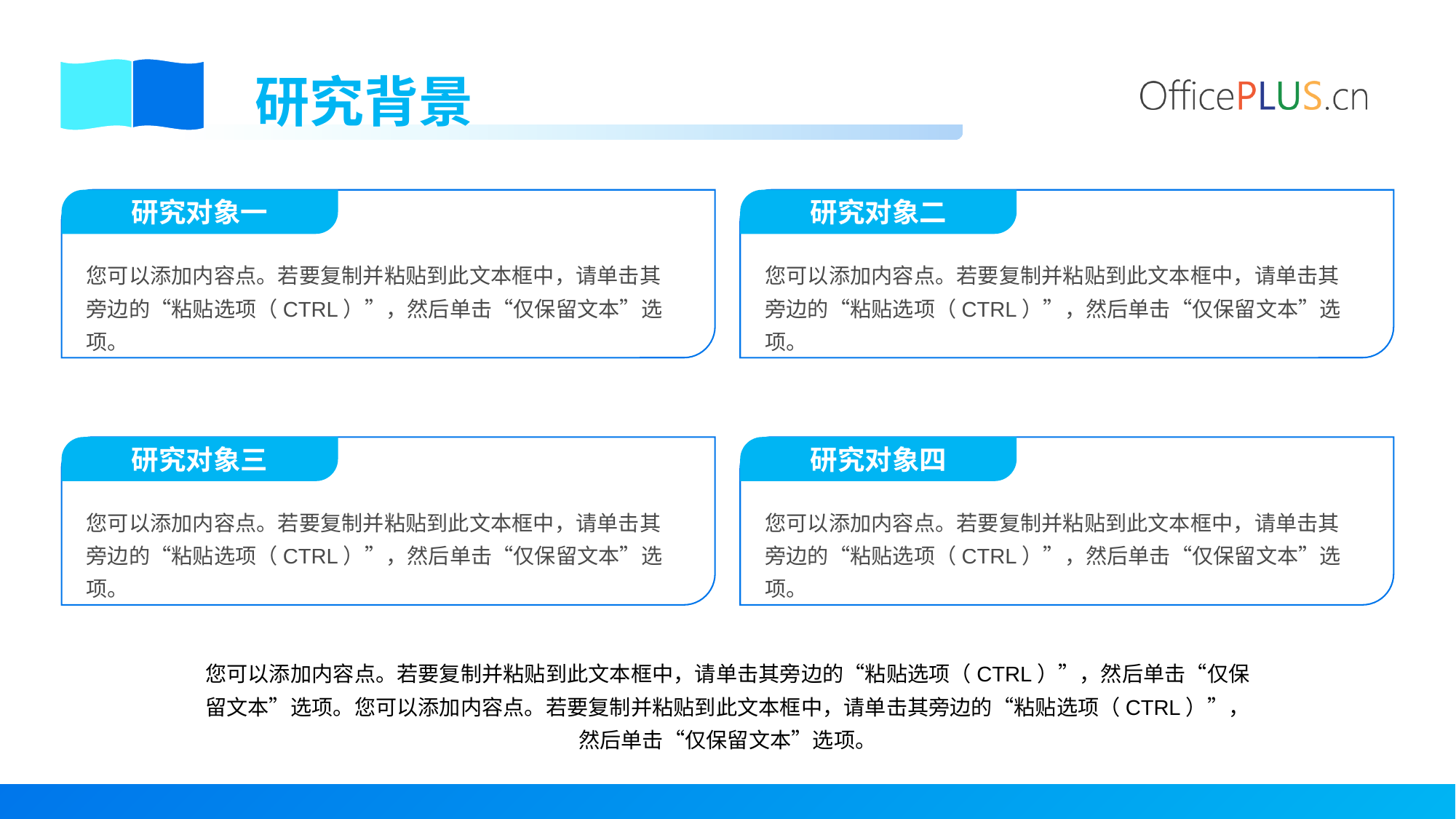

研究背景

研究对象一

研究对象二

您可以添加内容点。若要复制并粘贴到此文本框中，请单击其旁边的“粘贴选项（CTRL）”，然后单击“仅保留文本”选项。
您可以添加内容点。若要复制并粘贴到此文本框中，请单击其旁边的“粘贴选项（CTRL）”，然后单击“仅保留文本”选项。

研究对象三

研究对象四

您可以添加内容点。若要复制并粘贴到此文本框中，请单击其旁边的“粘贴选项（CTRL）”，然后单击“仅保留文本”选项。
您可以添加内容点。若要复制并粘贴到此文本框中，请单击其旁边的“粘贴选项（CTRL）”，然后单击“仅保留文本”选项。
您可以添加内容点。若要复制并粘贴到此文本框中，请单击其旁边的“粘贴选项（CTRL）”，然后单击“仅保留文本”选项。您可以添加内容点。若要复制并粘贴到此文本框中，请单击其旁边的“粘贴选项（CTRL）”，然后单击“仅保留文本”选项。